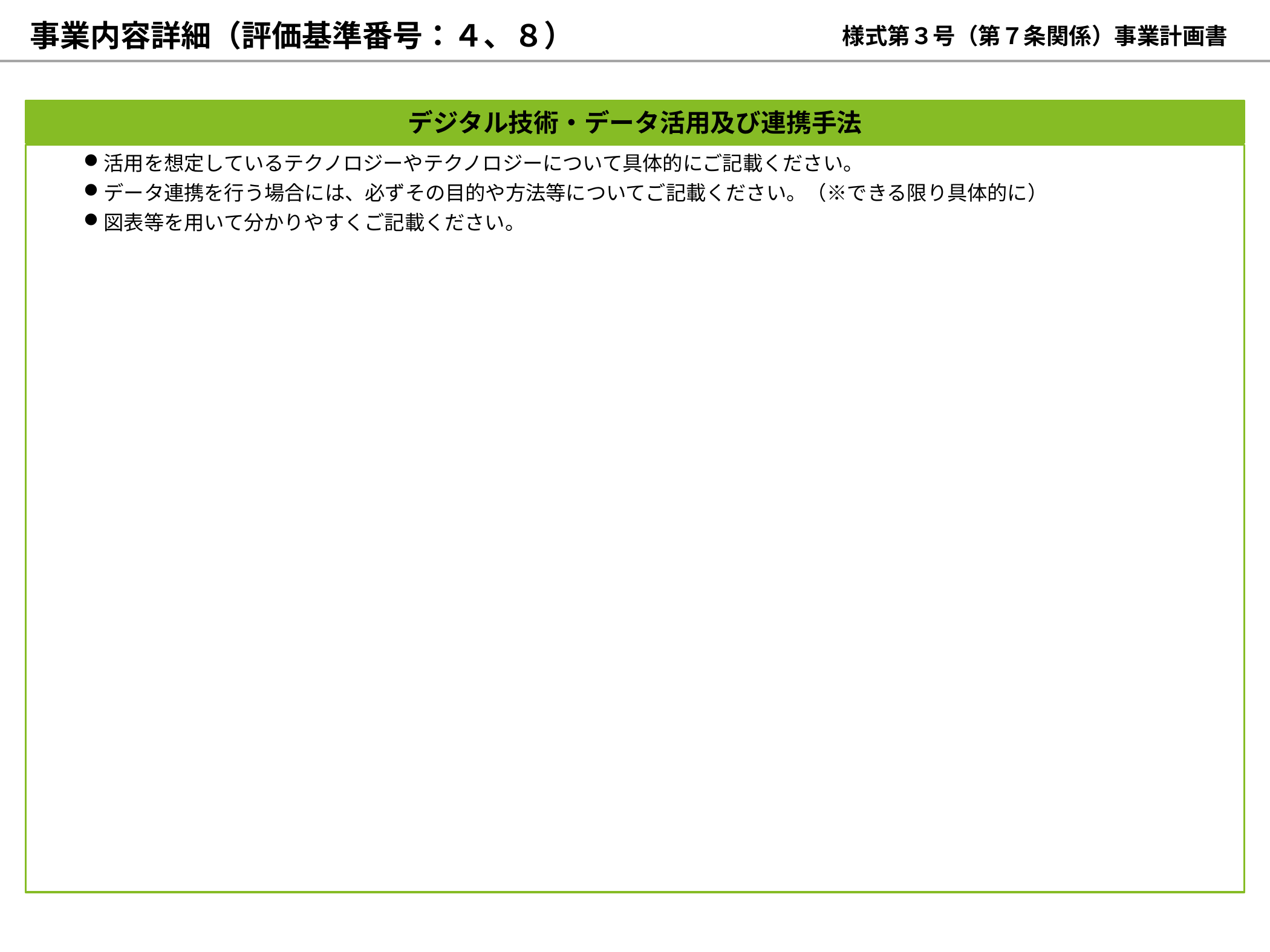

事業内容詳細（評価基準番号：４、８）
様式第３号（第７条関係）事業計画書

デジタル技術・データ活用及び連携手法
活用を想定しているテクノロジーやテクノロジーについて具体的にご記載ください。
データ連携を行う場合には、必ずその目的や方法等についてご記載ください。（※できる限り具体的に）
図表等を用いて分かりやすくご記載ください。